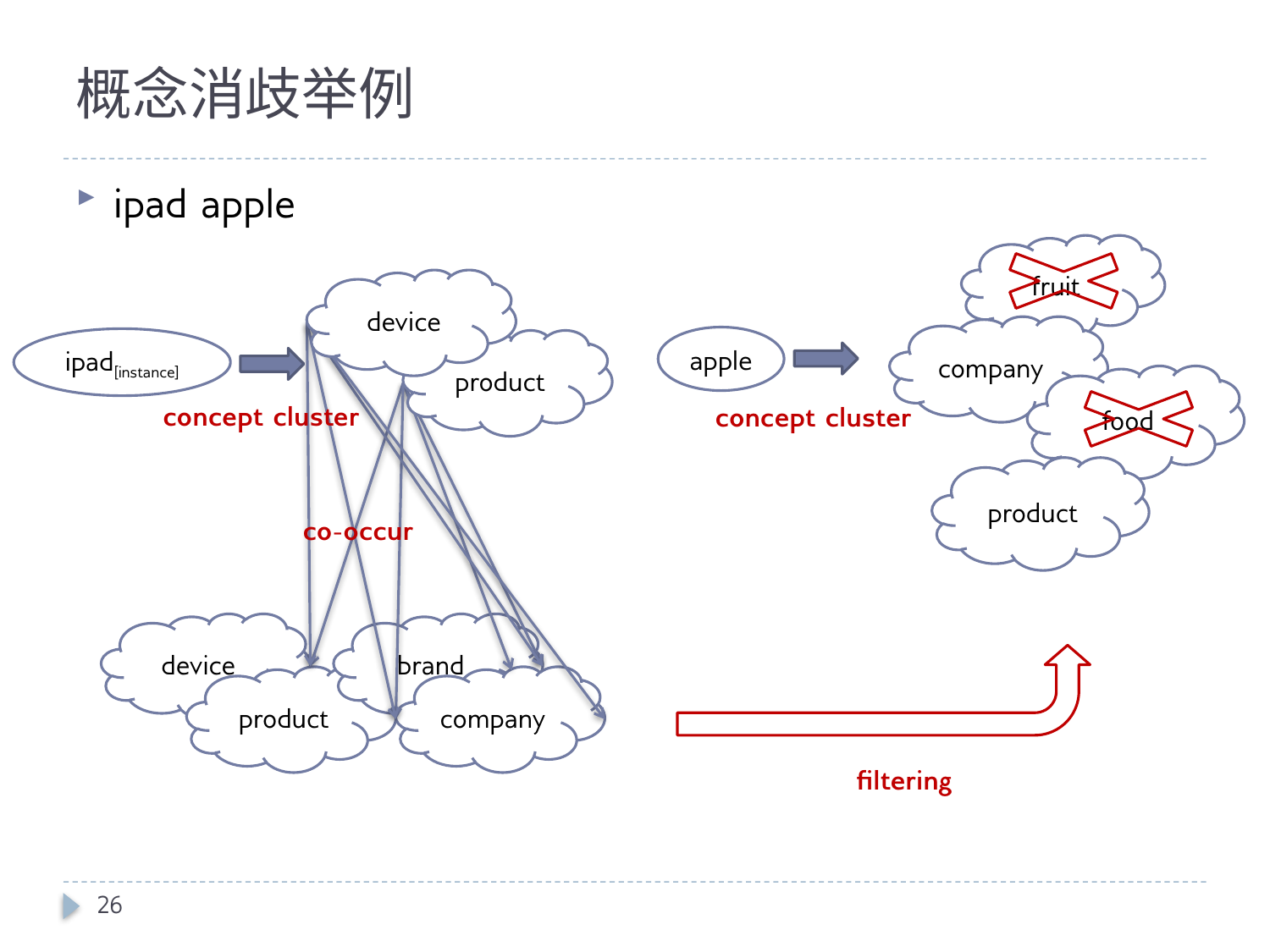

# 概念消歧举例
ipad apple
fruit
company

food
product
concept cluster

filtering
device
product

concept cluster
apple
ipad[instance]
co-occur
device
brand
product
company
26